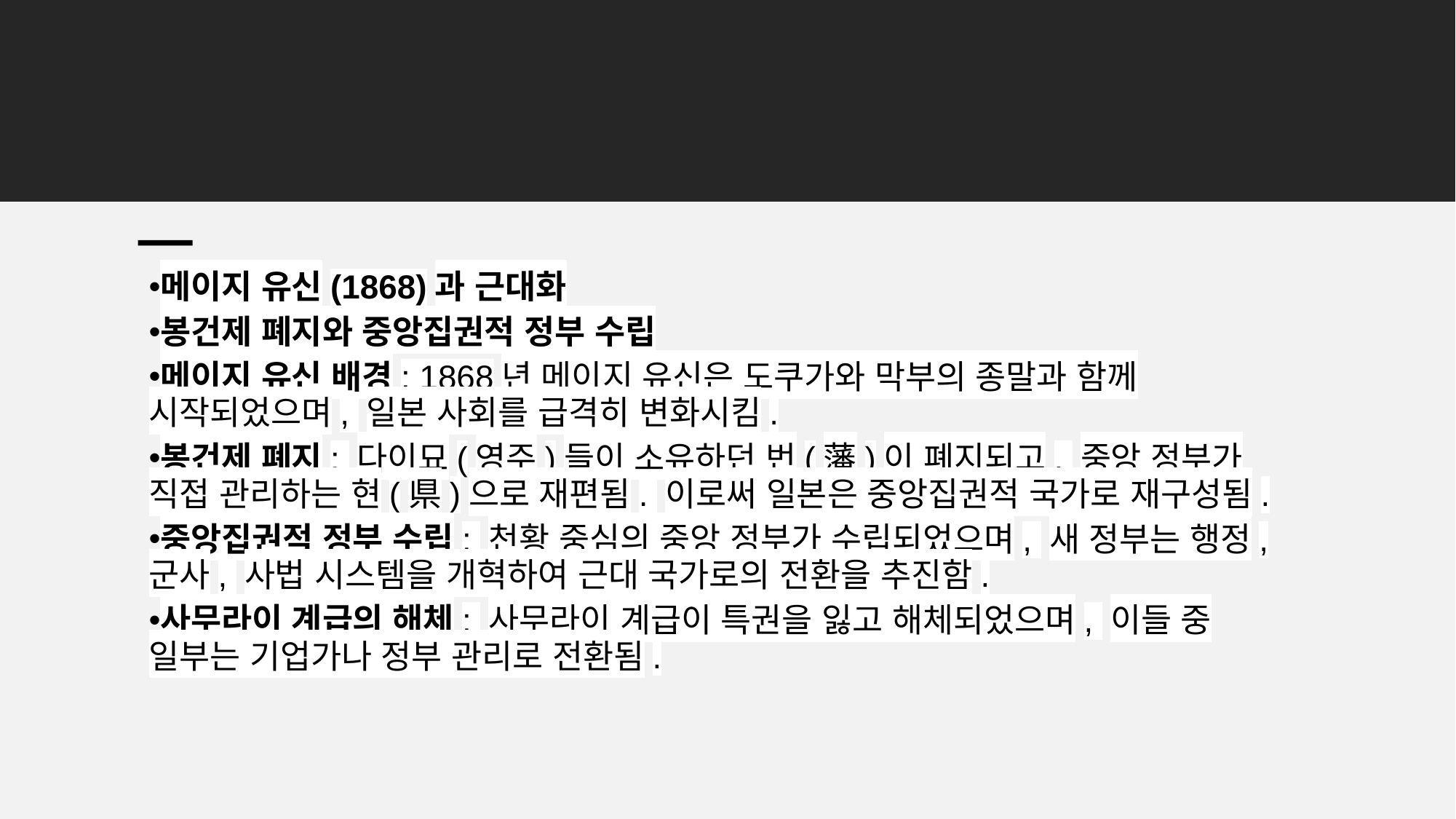

메이지 유신(1868)과 근대화
봉건제 폐지와 중앙집권적 정부 수립
메이지 유신 배경: 1868년 메이지 유신은 도쿠가와 막부의 종말과 함께 시작되었으며, 일본 사회를 급격히 변화시킴.
봉건제 폐지: 다이묘(영주)들이 소유하던 번(藩)이 폐지되고, 중앙 정부가 직접 관리하는 현(県)으로 재편됨. 이로써 일본은 중앙집권적 국가로 재구성됨.
중앙집권적 정부 수립: 천황 중심의 중앙 정부가 수립되었으며, 새 정부는 행정, 군사, 사법 시스템을 개혁하여 근대 국가로의 전환을 추진함.
사무라이 계급의 해체: 사무라이 계급이 특권을 잃고 해체되었으며, 이들 중 일부는 기업가나 정부 관리로 전환됨.